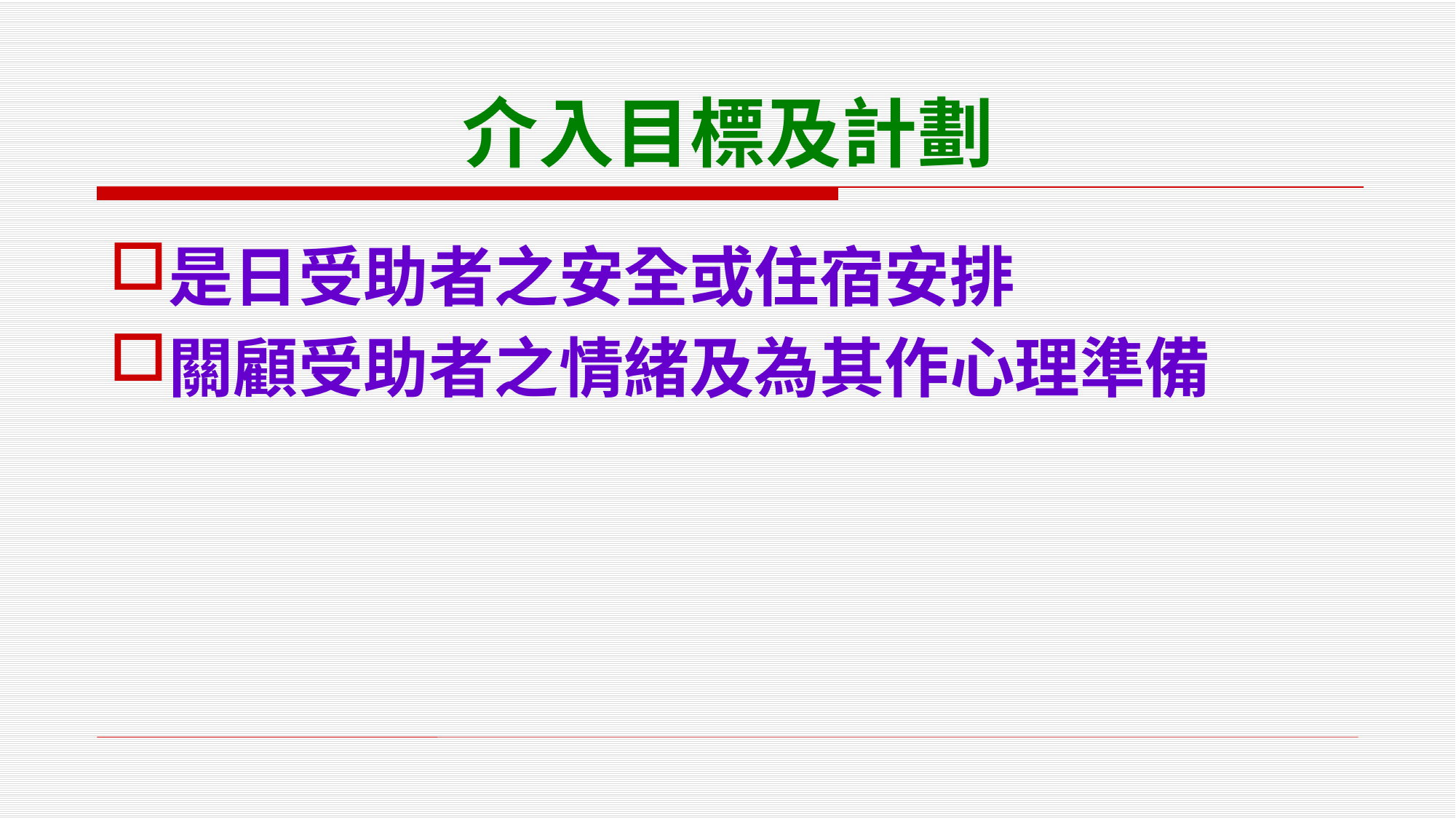

# 介入目標及計劃
是日受助者之安全或住宿安排
關顧受助者之情緒及為其作心理準備